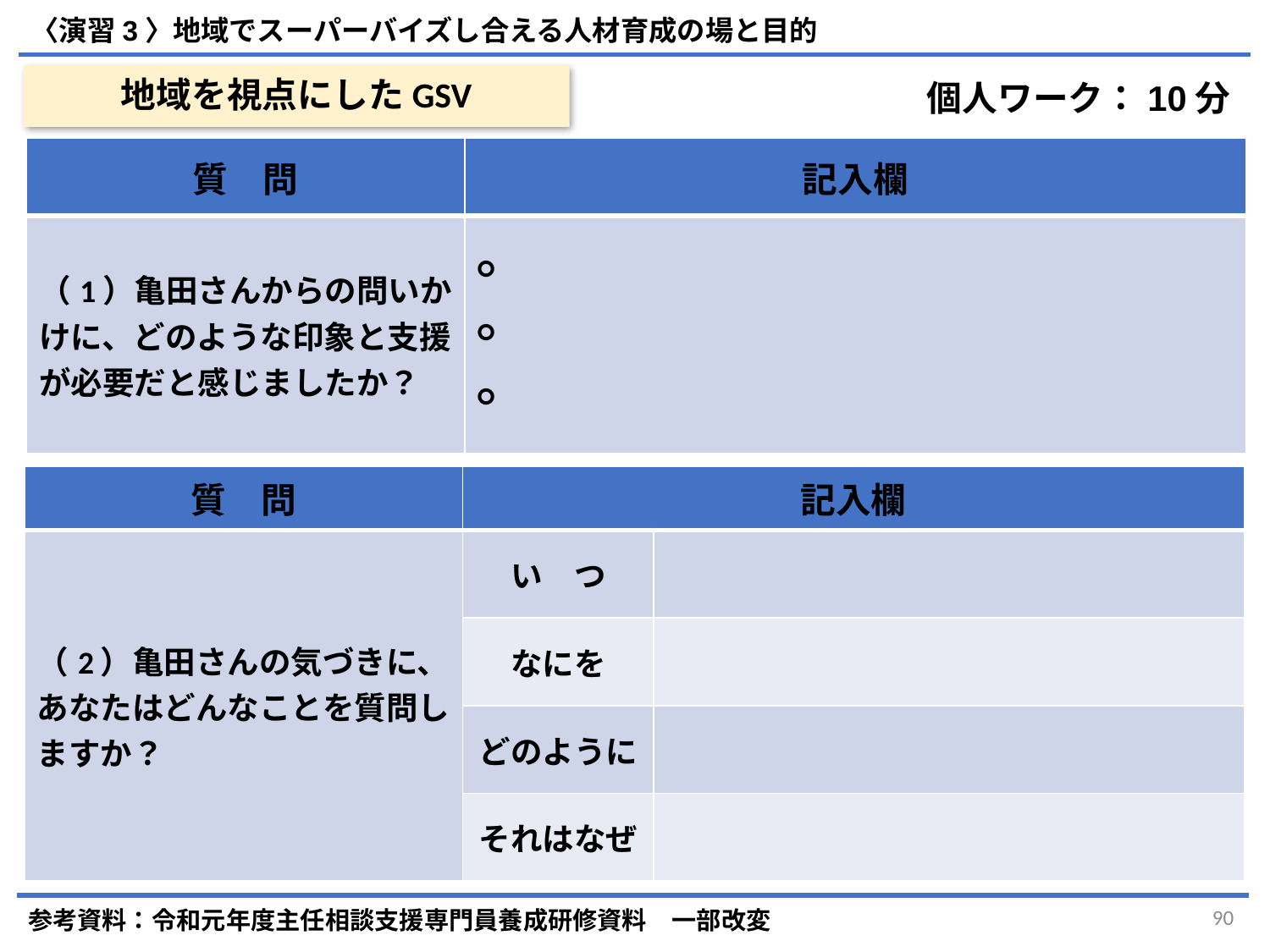

〈演習3〉地域でスーパーバイズし合える人材育成の場と目的
# 地域を視点にしたGSV
個人ワーク：10分
| 質　問 | 記入欄 |
| --- | --- |
| （1）亀田さんからの問いかけに、どのような印象と支援が必要だと感じましたか？ | ○ ○ ○ |
| 質　問 | 記入欄 |  |
| --- | --- | --- |
| （2）亀田さんの気づきに、あなたはどんなことを質問しますか？ | い　つ |  |
|  | なにを |  |
|  | どのように |  |
|  | それはなぜ |  |
参考資料：令和元年度主任相談支援専門員養成研修資料　一部改変
90